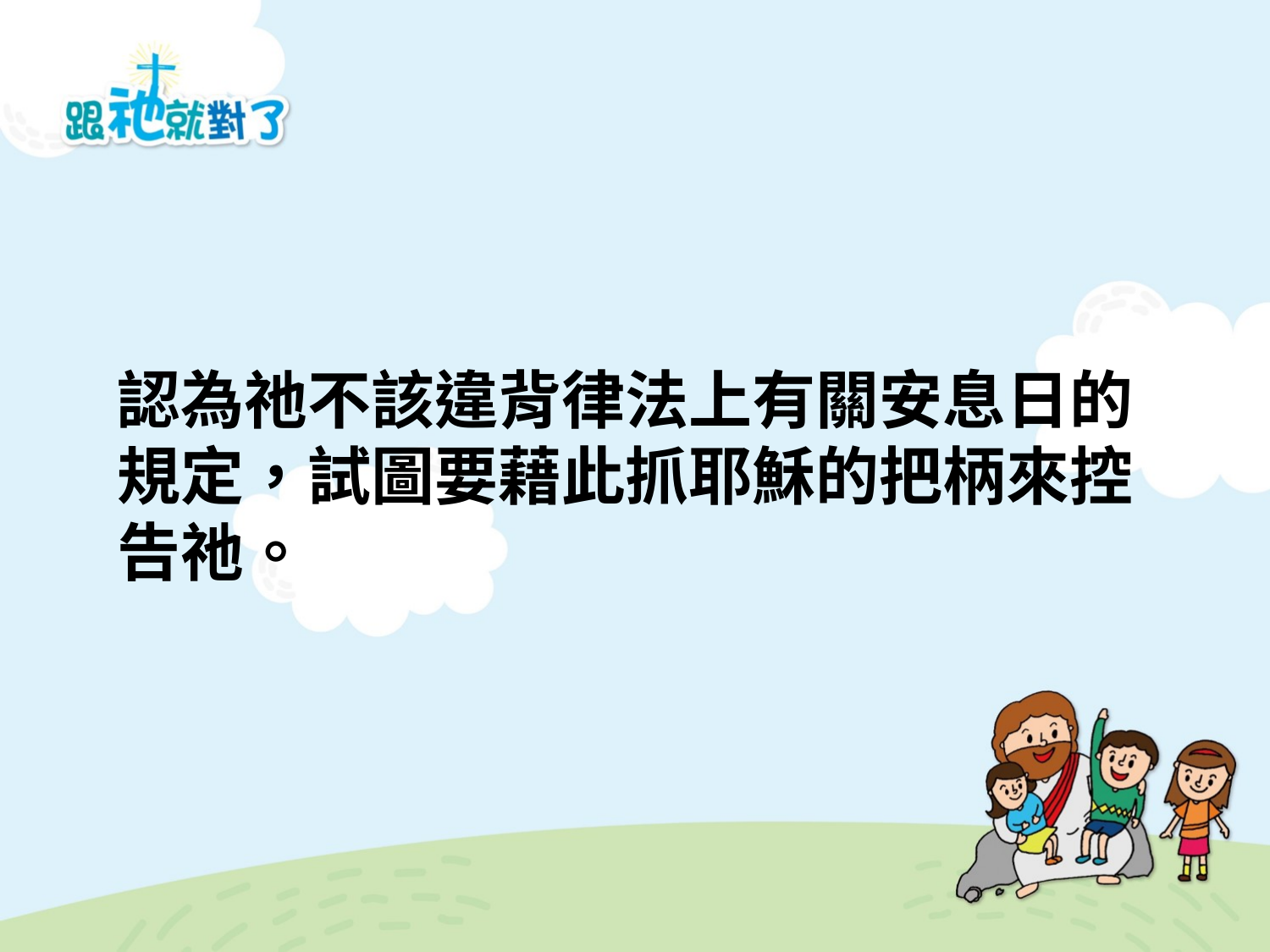

認為祂不該違背律法上有關安息日的規定，試圖要藉此抓耶穌的把柄來控告祂。